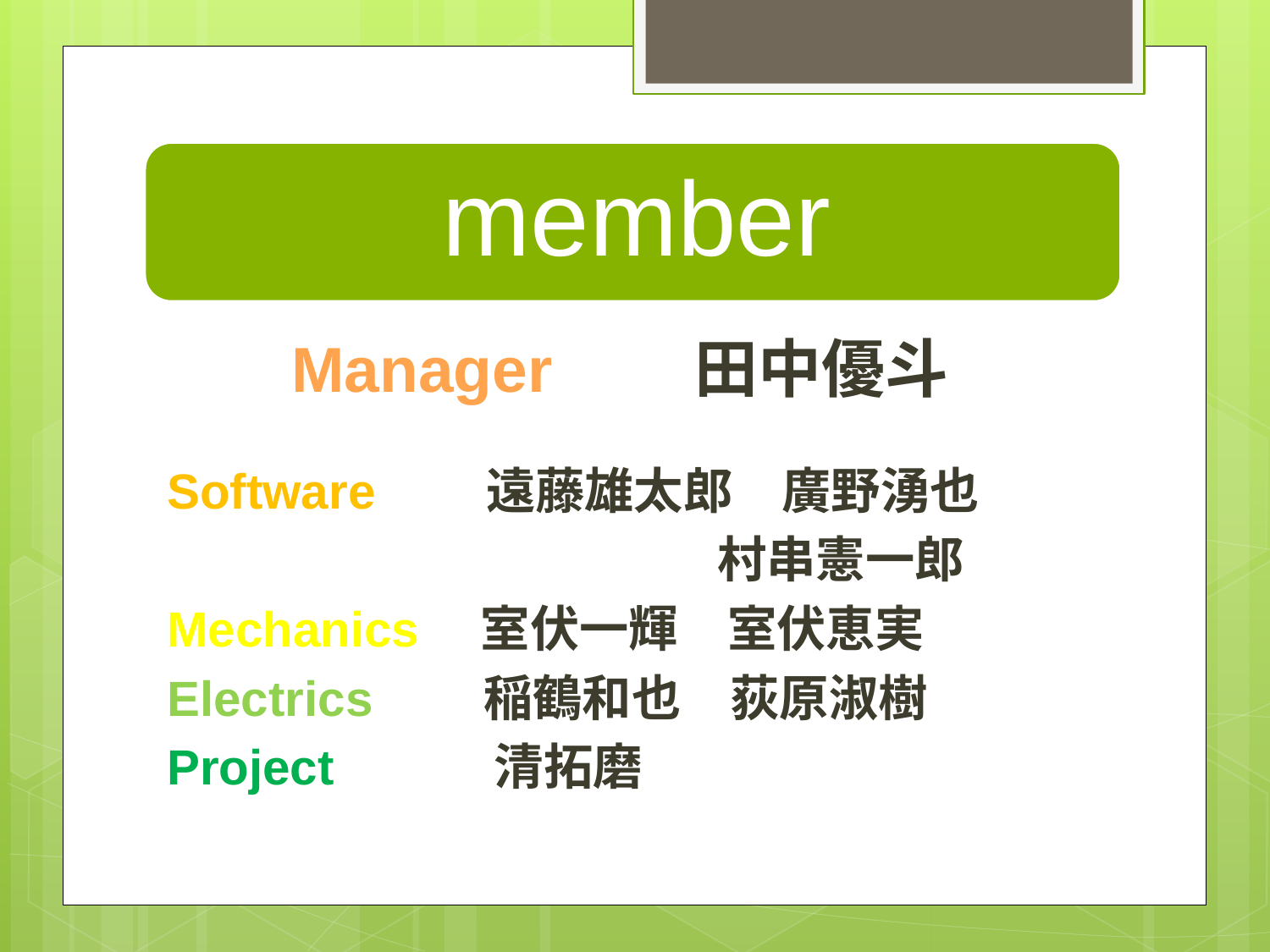

member
Manager　　田中優斗

Software　　遠藤雄太郎　廣野湧也
　　　　　　　　　　　　　村串憲一郎
Mechanics　室伏一輝　室伏恵実
Electrics　　稲鶴和也　荻原淑樹
Project　　　清拓磨